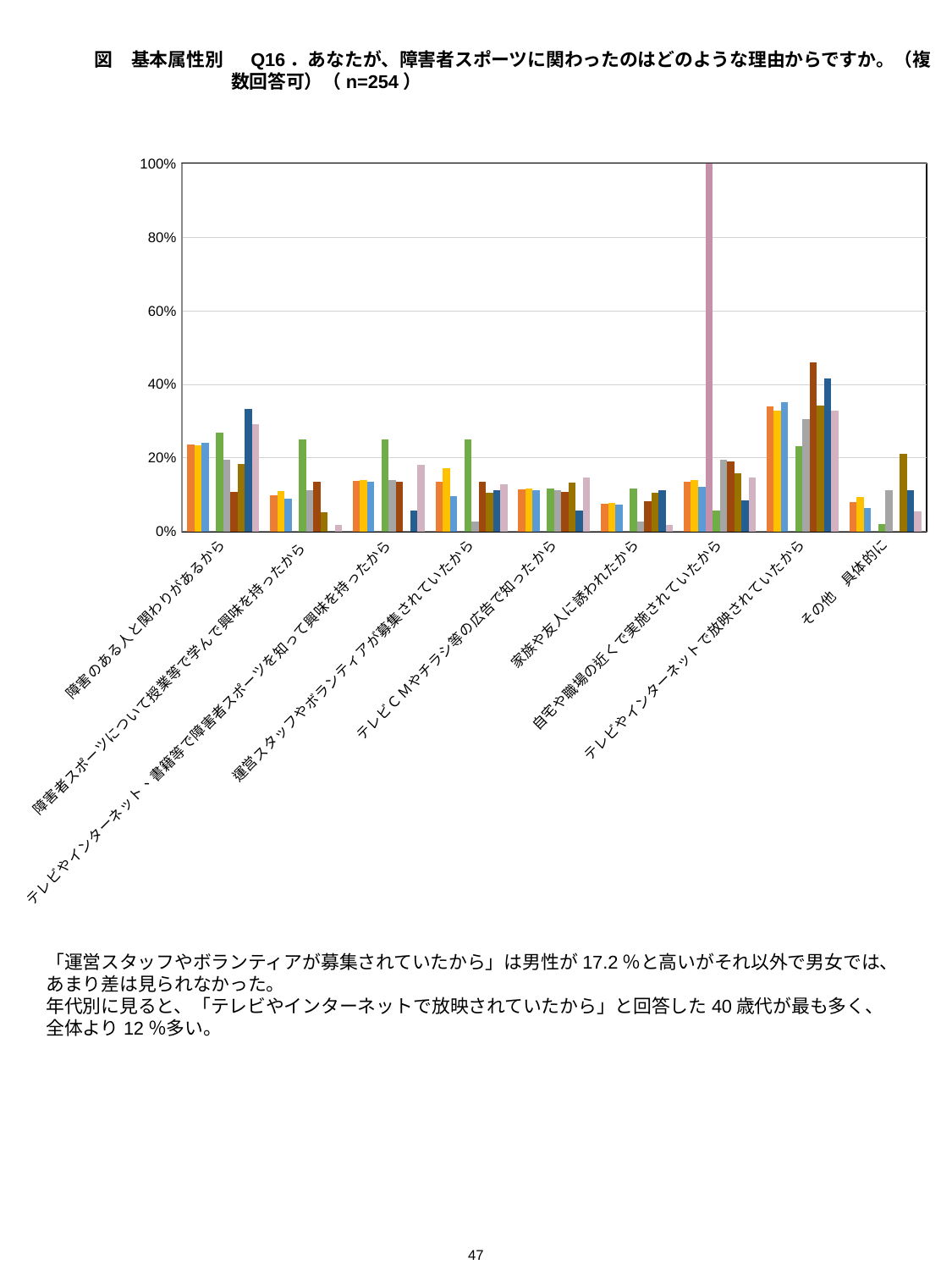

図　基本属性別　 Q16．あなたが、障害者スポーツに関わったのはどのような理由からですか。（複数回答可）（n=254）

### Chart

| Category | 全体(n=254) | 男性(n=128) | 女性(n=125) | 回答しない(n=1) | 18歳 - 20代(n=52) | 30代(n=36) | 40代(n=37) | 50代(n=38) | 60代(n=36) | 70代以上(n=55) |
|---|---|---|---|---|---|---|---|---|---|---|
| 障害のある人と関わりがあるから | 23.622047244094485 | 23.4375 | 24.0 | 0.0 | 26.923076923076923 | 19.444444444444446 | 10.81081081081081 | 18.42105263157895 | 33.333333333333336 | 29.090909090909093 |
| 障害者スポーツについて授業等で学んで興味を持ったから  | 9.842519685039369 | 10.9375 | 8.8 | 0.0 | 25.0 | 11.111111111111112 | 13.513513513513512 | 5.2631578947368425 | 0.0 | 1.8181818181818183 |
| テレビやインターネット、書籍等で障害者スポーツを知って興味を持ったから | 13.779527559055117 | 14.0625 | 13.6 | 0.0 | 25.0 | 13.888888888888888 | 13.513513513513512 | 0.0 | 5.555555555555555 | 18.181818181818183 |
| 運営スタッフやボランティアが募集されていたから | 13.385826771653543 | 17.1875 | 9.6 | 0.0 | 25.0 | 2.7777777777777777 | 13.513513513513512 | 10.526315789473683 | 11.111111111111112 | 12.727272727272727 |
| テレビＣＭやチラシ等の広告で知ったから | 11.417322834645669 | 11.71875 | 11.2 | 0.0 | 11.538461538461538 | 11.111111111111112 | 10.81081081081081 | 13.157894736842104 | 5.555555555555555 | 14.545454545454547 |
| 家族や友人に誘われたから | 7.480314960629922 | 7.8125 | 7.2 | 0.0 | 11.538461538461538 | 2.7777777777777777 | 8.108108108108107 | 10.526315789473683 | 11.111111111111112 | 1.8181818181818183 |
| 自宅や職場の近くで実施されていたから | 13.385826771653543 | 14.0625 | 12.0 | 100.0 | 5.76923076923077 | 19.444444444444446 | 18.91891891891892 | 15.789473684210527 | 8.333333333333334 | 14.545454545454547 |
| テレビやインターネットで放映されていたから | 33.85826771653543 | 32.8125 | 35.2 | 0.0 | 23.076923076923077 | 30.555555555555554 | 45.94594594594595 | 34.21052631578947 | 41.666666666666664 | 32.72727272727273 |
| その他　具体的に | 7.874015748031496 | 9.375 | 6.4 | 0.0 | 1.9230769230769231 | 11.111111111111112 | 0.0 | 21.052631578947366 | 11.111111111111112 | 5.454545454545454 |
「運営スタッフやボランティアが募集されていたから」は男性が17.2％と高いがそれ以外で男女では、あまり差は見られなかった。
年代別に見ると、「テレビやインターネットで放映されていたから」と回答した40歳代が最も多く、全体より12％多い。

47